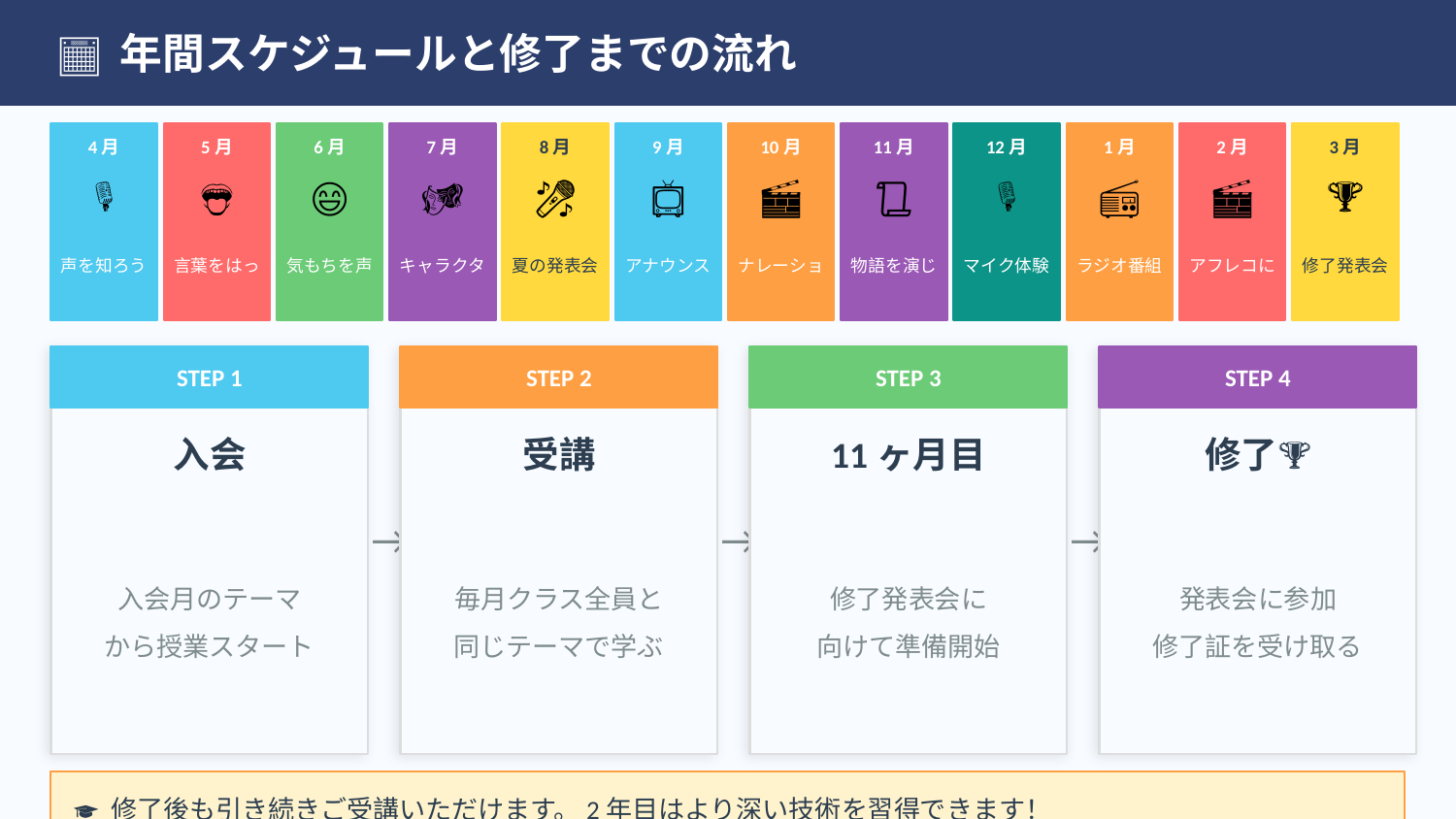

📅 年間スケジュールと修了までの流れ

4月
5月
6月
7月
8月
9月
10月
11月
12月
1月
2月
3月
🎙️
👅
😄
🎭
🎤
📺
🎬
📜
🎙️
📻
🎬
🏆
声を知ろう
言葉をはっ
気もちを声
キャラクタ
夏の発表会
アナウンス
ナレーショ
物語を演じ
マイク体験
ラジオ番組
アフレコに
修了発表会

STEP 1

STEP 2

STEP 3

STEP 4
入会
受講
11ヶ月目
修了🏆
入会月のテーマ
から授業スタート
毎月クラス全員と
同じテーマで学ぶ
修了発表会に
向けて準備開始
発表会に参加
修了証を受け取る
→
→
→

🎓 修了後も引き続きご受講いただけます。2年目はより深い技術を習得できます！